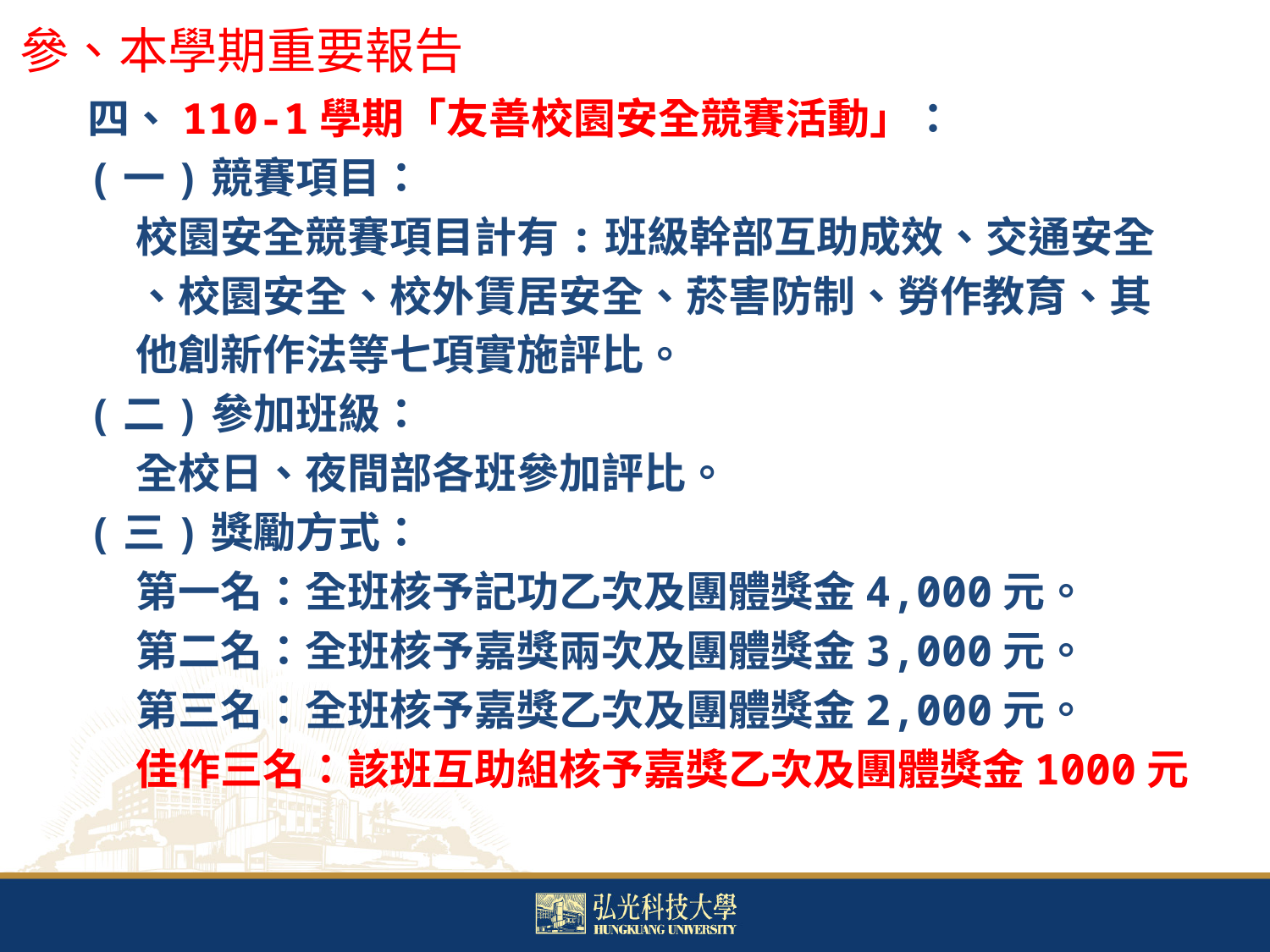

參、本學期重要報告
四、110-1學期「友善校園安全競賽活動」：
(一)競賽項目：
    校園安全競賽項目計有:班級幹部互助成效、交通安全
    、校園安全、校外賃居安全、菸害防制、勞作教育、其
    他創新作法等七項實施評比。
(二)參加班級：
    全校日、夜間部各班參加評比。
(三)獎勵方式：
    第一名：全班核予記功乙次及團體獎金4,000元。
    第二名：全班核予嘉獎兩次及團體獎金3,000元。
    第三名：全班核予嘉獎乙次及團體獎金2,000元。
    佳作三名：該班互助組核予嘉獎乙次及團體獎金1000元